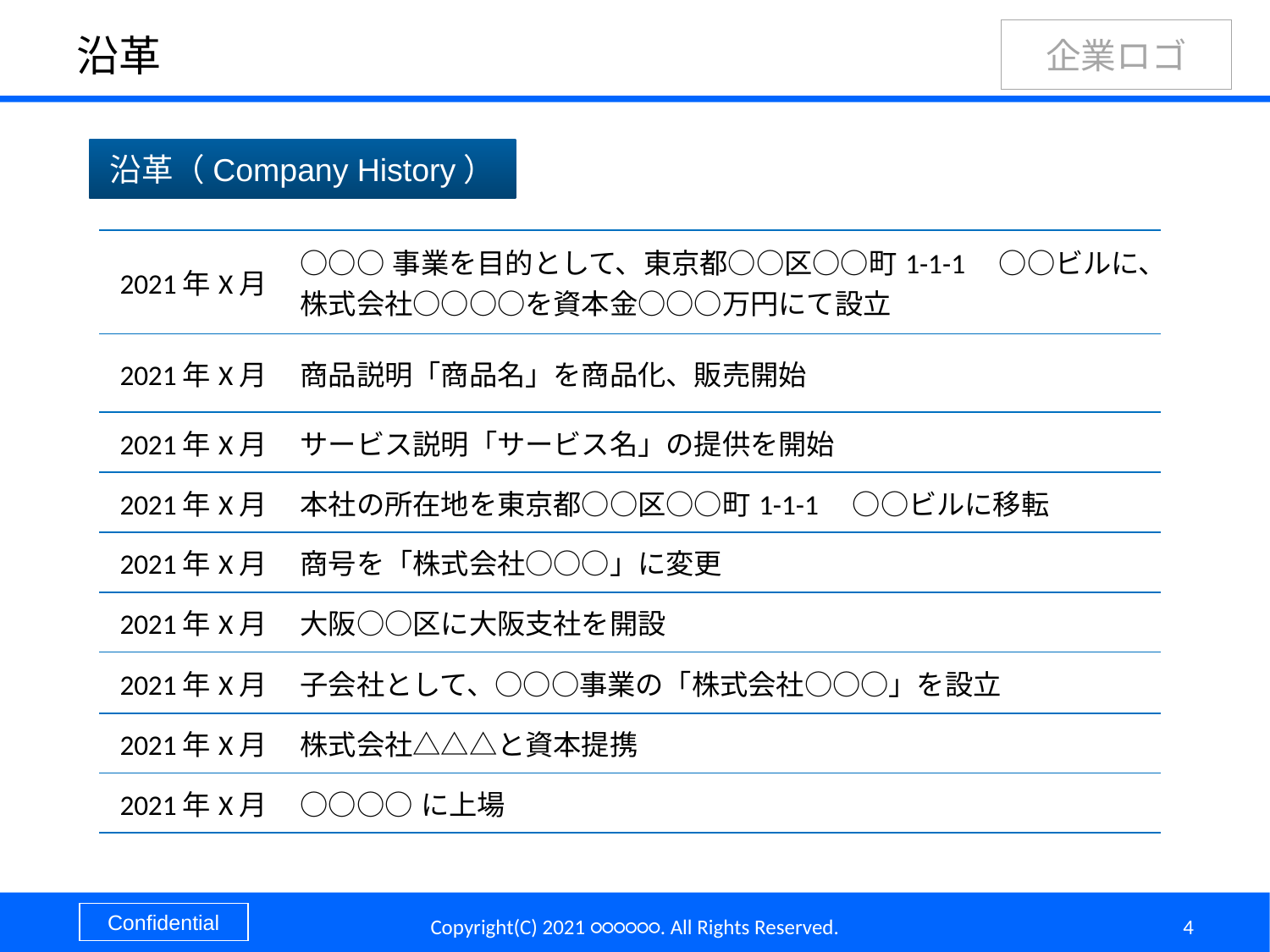

# 沿革
沿革（Company History）
| 2021年X月 | ○○○事業を目的として、東京都○○区○○町1-1-1　○○ビルに、 株式会社○○○○を資本金○○○万円にて設立 |
| --- | --- |
| 2021年X月 | 商品説明「商品名」を商品化、販売開始 |
| 2021年X月 | サービス説明「サービス名」の提供を開始 |
| 2021年X月 | 本社の所在地を東京都○○区○○町1-1-1　○○ビルに移転 |
| 2021年X月 | 商号を「株式会社○○○」に変更 |
| 2021年X月 | 大阪○○区に大阪支社を開設 |
| 2021年X月 | 子会社として、○○○事業の「株式会社○○○」を設立 |
| 2021年X月 | 株式会社△△△と資本提携 |
| 2021年X月 | ○○○○に上場 |
Copyright(C) 2021 ○○○○○○. All Rights Reserved.
4